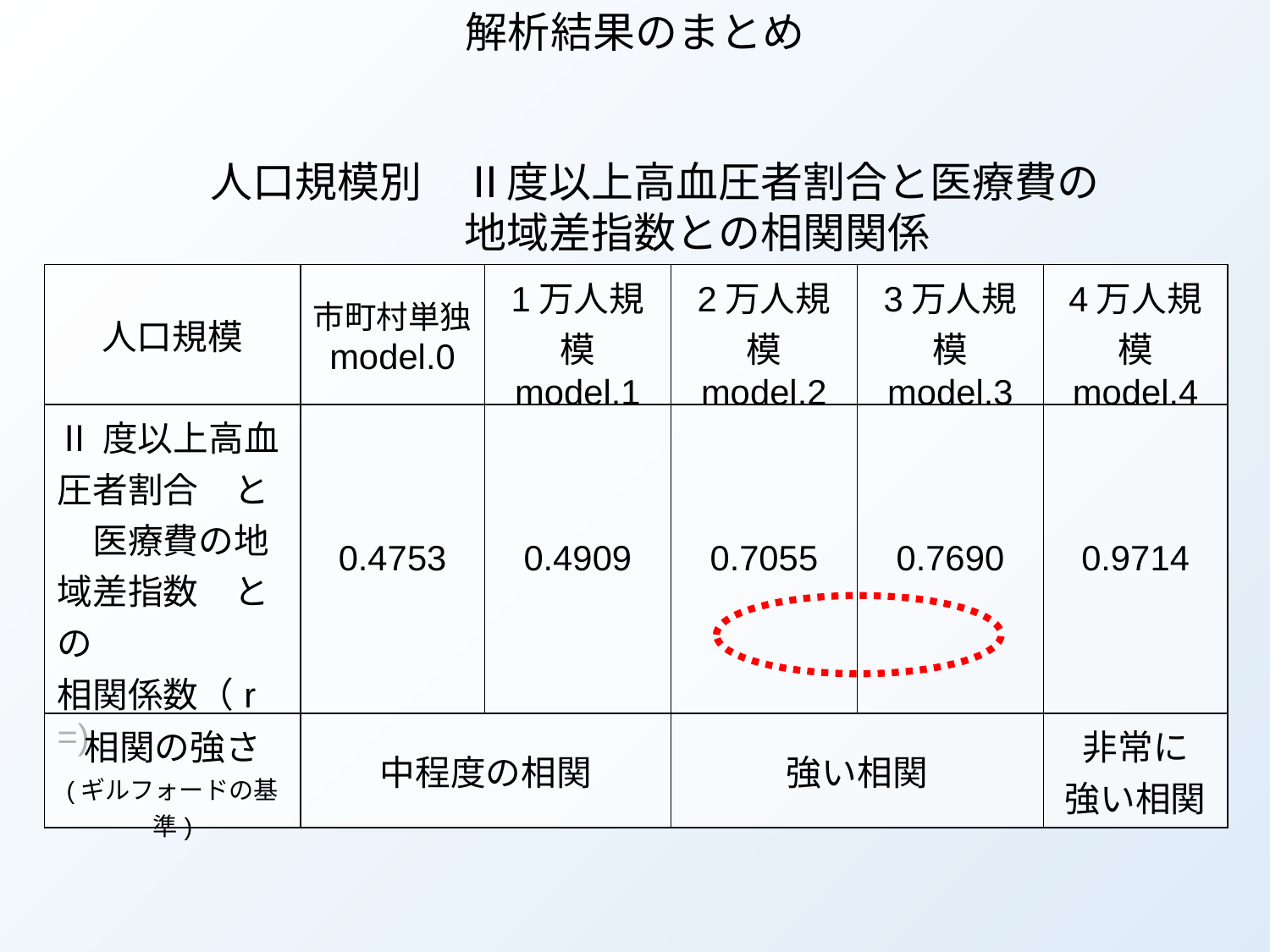

解析結果のまとめ
人口規模別　Ⅱ度以上高血圧者割合と医療費の
　　　　　　地域差指数との相関関係
| 人口規模 | 市町村単独 model.0 | 1万人規模 model.1 | 2万人規模 model.2 | 3万人規模 model.3 | 4万人規模 model.4 |
| --- | --- | --- | --- | --- | --- |
| Ⅱ度以上高血圧者割合　と　医療費の地域差指数　との 相関係数（r =) | 0.4753 | 0.4909 | 0.7055 | 0.7690 | 0.9714 |
| 相関の強さ (ギルフォードの基準) | 中程度の相関 |  | 強い相関 |  | 非常に 強い相関 |